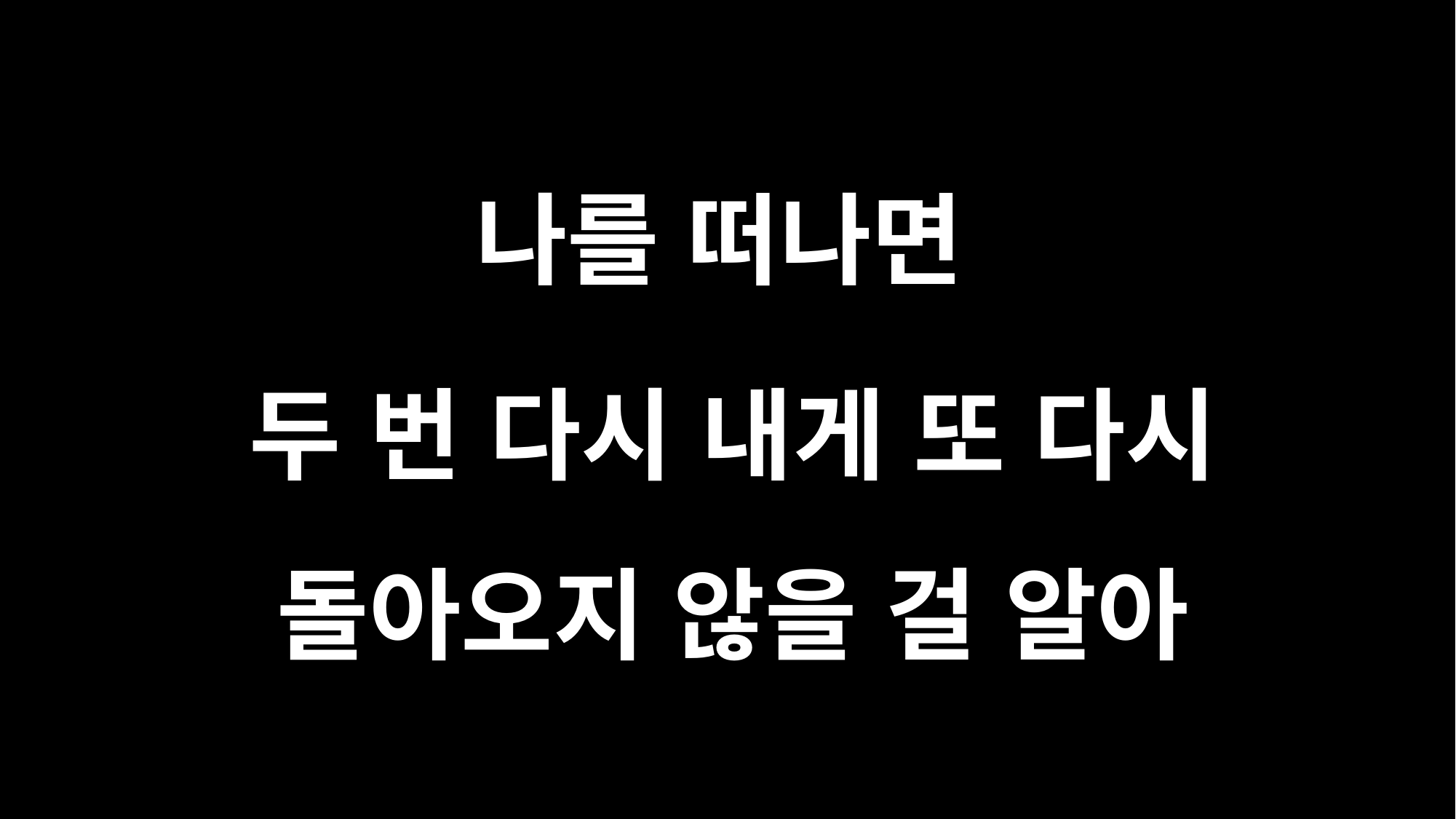

나를 떠나면
두 번 다시 내게 또 다시
돌아오지 않을 걸 알아